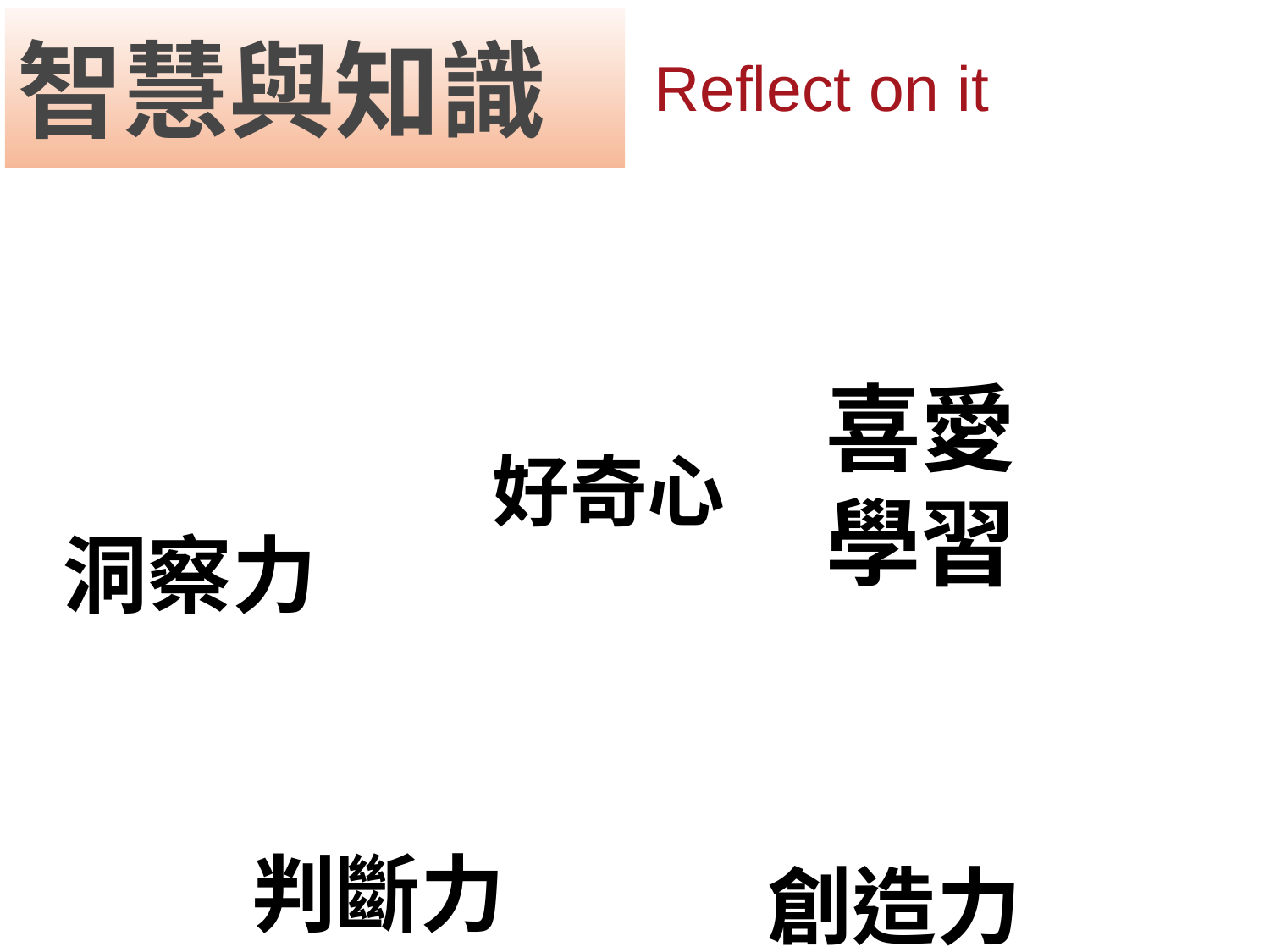

# 智慧與知識
Reflect on it
喜愛
學習
好奇心
洞察力
判斷力
創造力